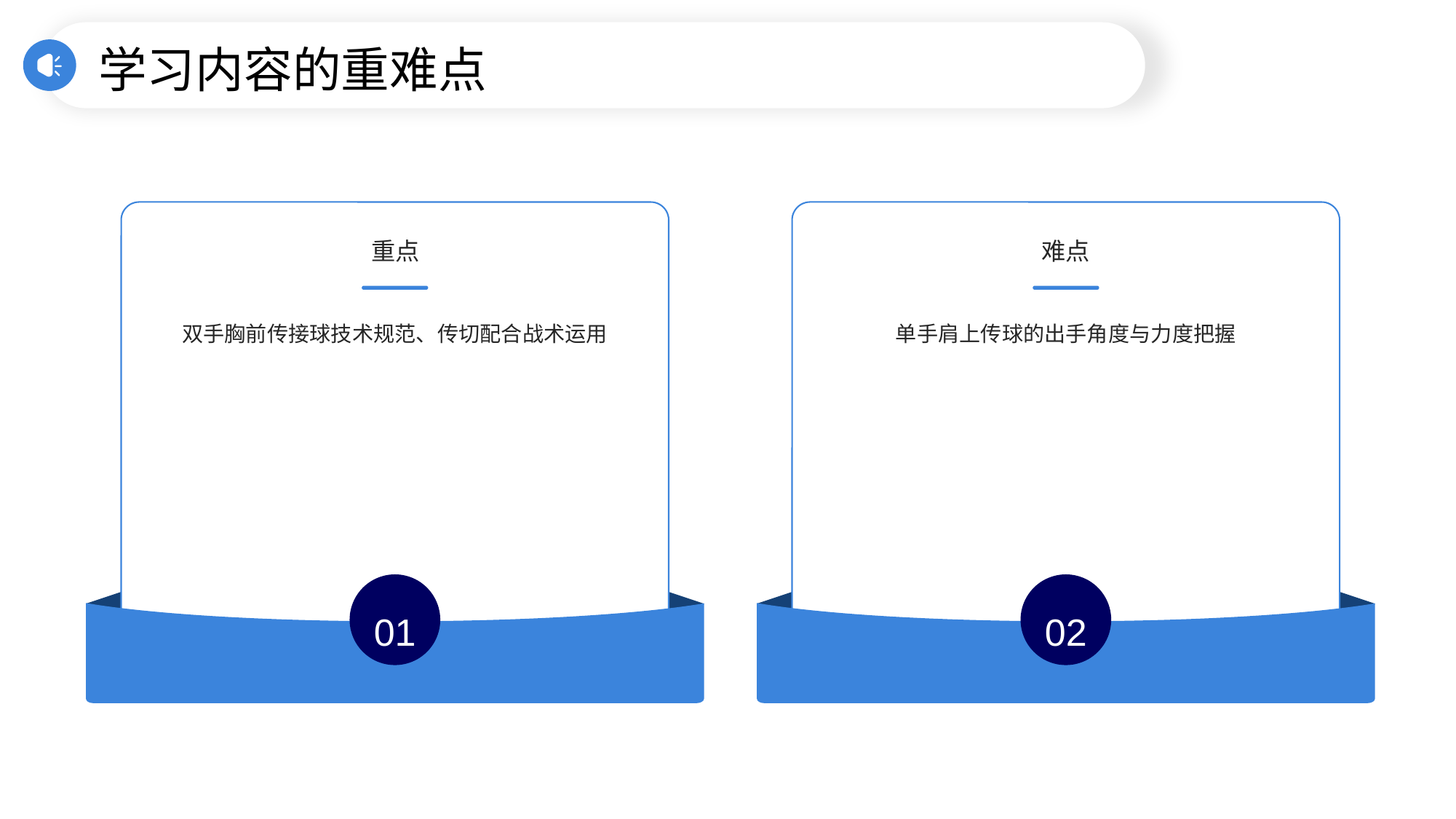

学习内容的重难点

重点
难点

双手胸前传接球技术规范、传切配合战术运用
单手肩上传球的出手角度与力度把握

01
02